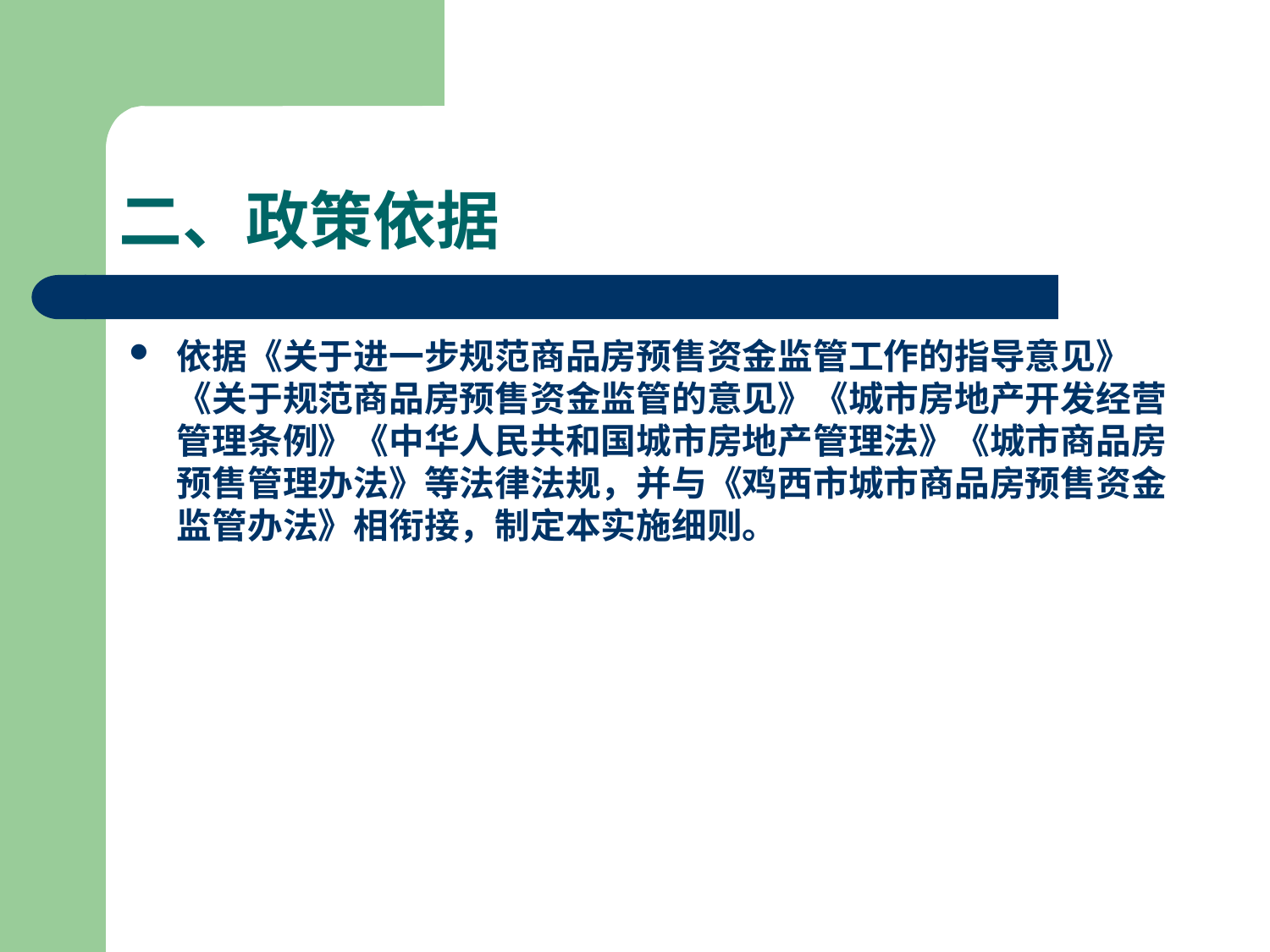

# 二、政策依据
依据《关于进一步规范商品房预售资金监管工作的指导意见》《关于规范商品房预售资金监管的意见》《城市房地产开发经营管理条例》《中华人民共和国城市房地产管理法》《城市商品房预售管理办法》等法律法规，并与《鸡西市城市商品房预售资金监管办法》相衔接，制定本实施细则。